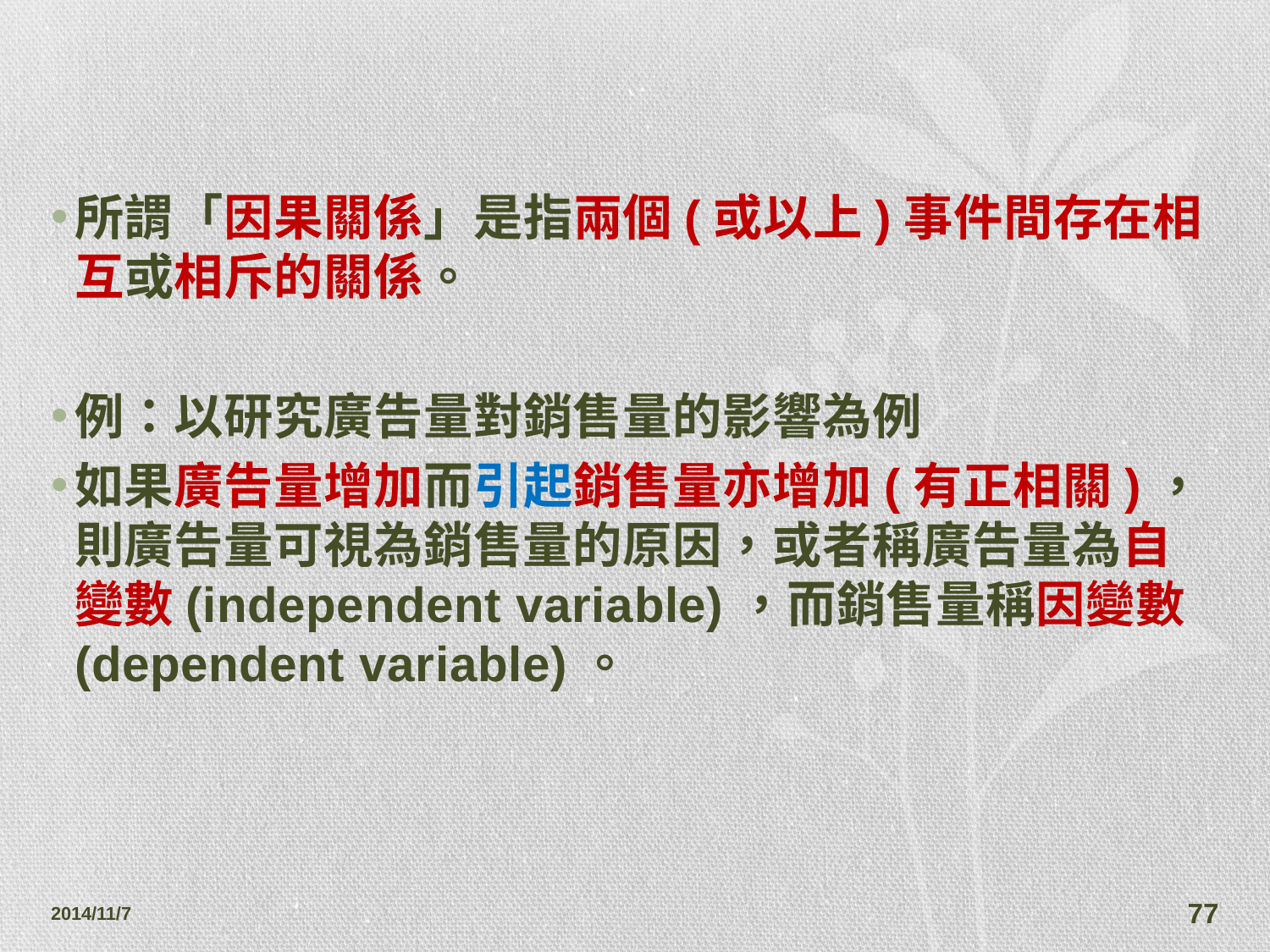

#
所謂「因果關係」是指兩個(或以上)事件間存在相互或相斥的關係。

例：以研究廣告量對銷售量的影響為例
如果廣告量增加而引起銷售量亦增加(有正相關)，則廣告量可視為銷售量的原因，或者稱廣告量為自變數(independent variable)，而銷售量稱因變數(dependent variable)。

2014/11/7
77